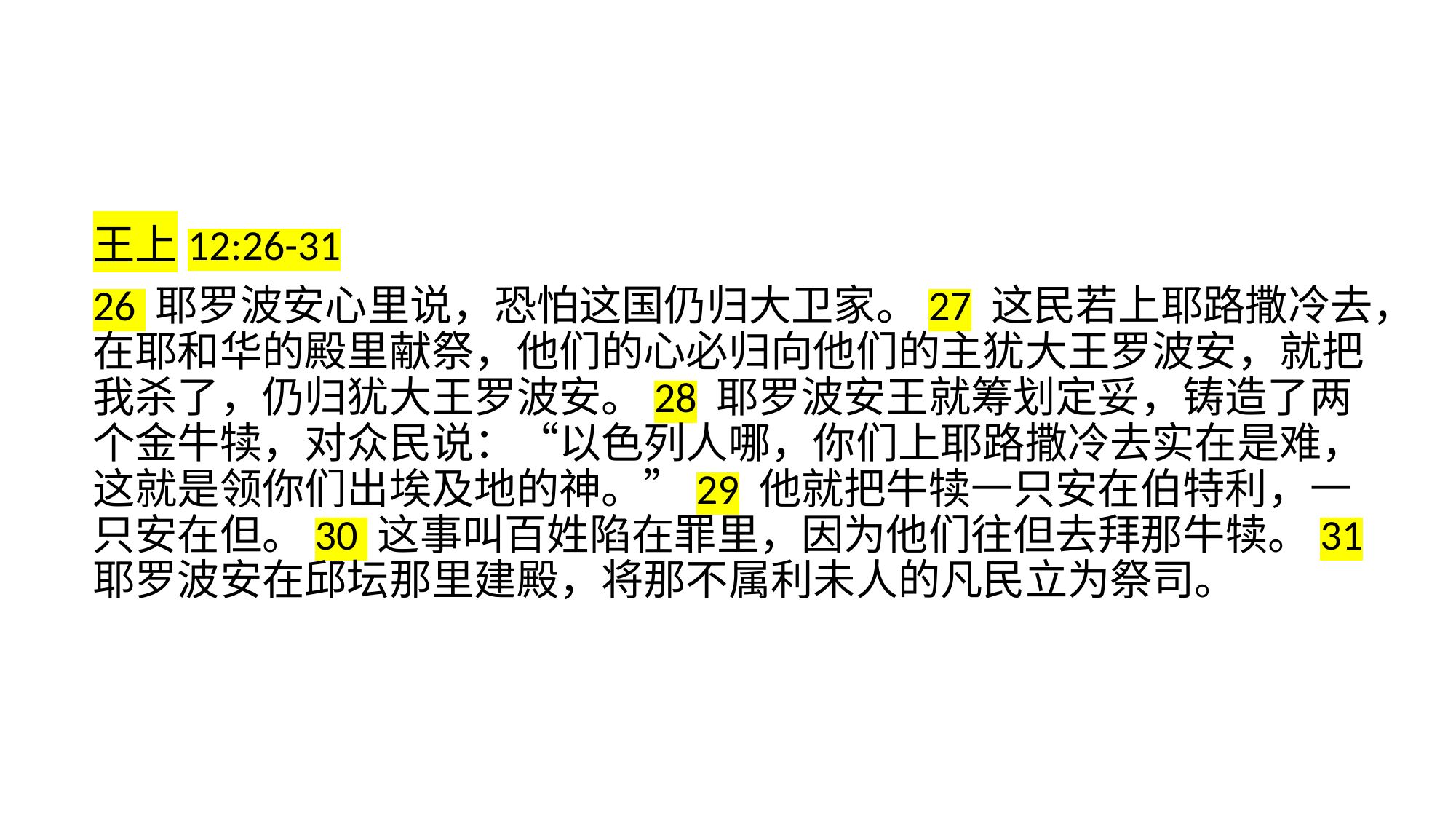

王上12:26-31
26 耶罗波安心里说，恐怕这国仍归大卫家。27 这民若上耶路撒冷去，在耶和华的殿里献祭，他们的心必归向他们的主犹大王罗波安，就把我杀了，仍归犹大王罗波安。28 耶罗波安王就筹划定妥，铸造了两个金牛犊，对众民说：“以色列人哪，你们上耶路撒冷去实在是难，这就是领你们出埃及地的神。”29 他就把牛犊一只安在伯特利，一只安在但。30 这事叫百姓陷在罪里，因为他们往但去拜那牛犊。31 耶罗波安在邱坛那里建殿，将那不属利未人的凡民立为祭司。